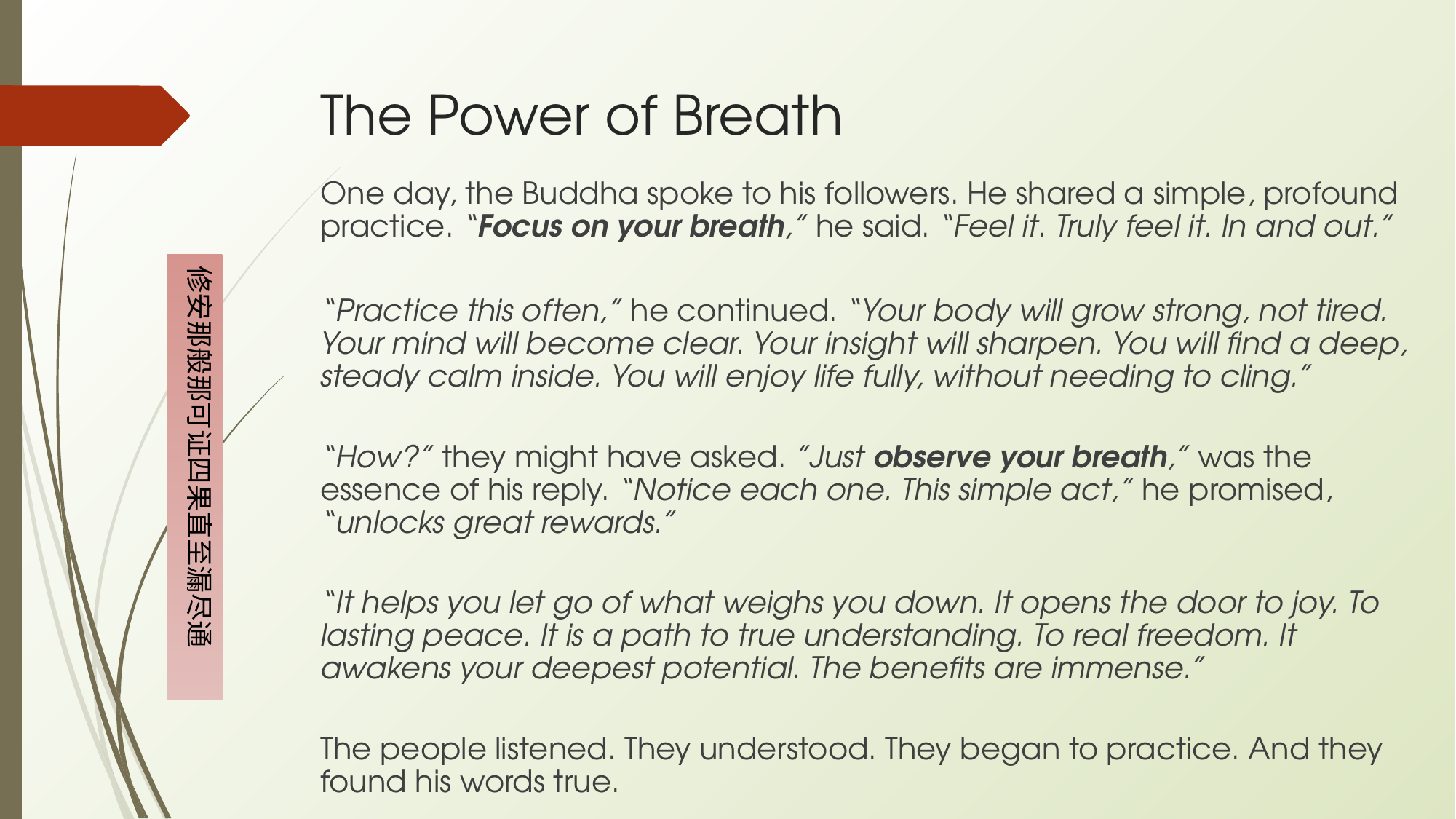

# The Power of Breath
One day, the Buddha spoke to his followers. He shared a simple, profound practice. “Focus on your breath,” he said. “Feel it. Truly feel it. In and out.”
“Practice this often,” he continued. “Your body will grow strong, not tired. Your mind will become clear. Your insight will sharpen. You will find a deep, steady calm inside. You will enjoy life fully, without needing to cling.”
“How?” they might have asked. ”Just observe your breath,” was the essence of his reply. “Notice each one. This simple act,” he promised,  “unlocks great rewards.”
“It helps you let go of what weighs you down. It opens the door to joy. To lasting peace. It is a path to true understanding. To real freedom. It awakens your deepest potential. The benefits are immense.”
The people listened. They understood. They began to practice. And they found his words true.

修安那般那可证四果直至漏尽通